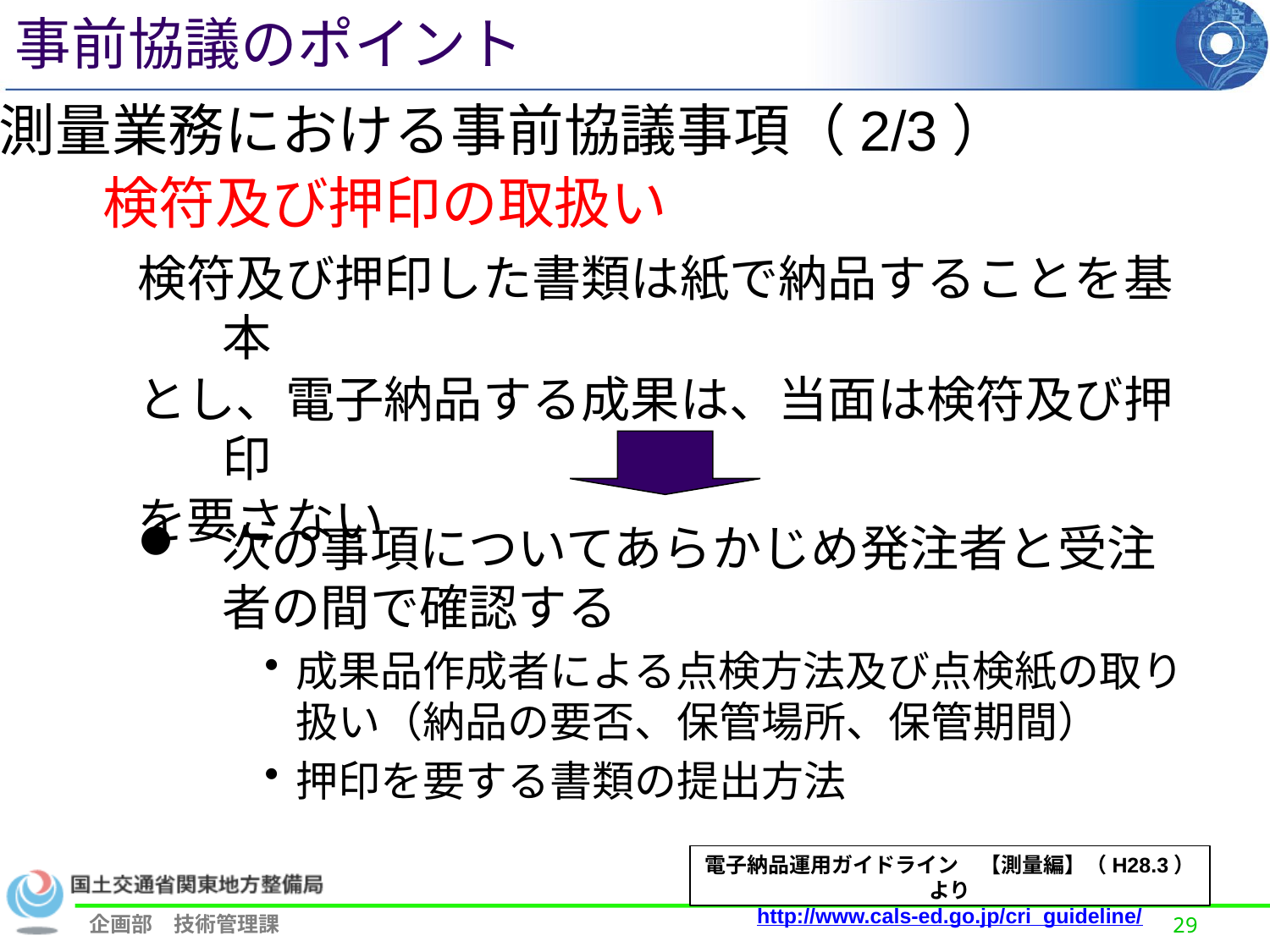

事前協議のポイント
②測量業務における事前協議事項（2/3）
検符及び押印の取扱い
検符及び押印した書類は紙で納品することを基本
とし、電子納品する成果は、当面は検符及び押印
を要さない

次の事項についてあらかじめ発注者と受注者の間で確認する
成果品作成者による点検方法及び点検紙の取り扱い（納品の要否、保管場所、保管期間）
押印を要する書類の提出方法
電子納品運用ガイドライン　【測量編】（H28.3）より
http://www.cals-ed.go.jp/cri_guideline/